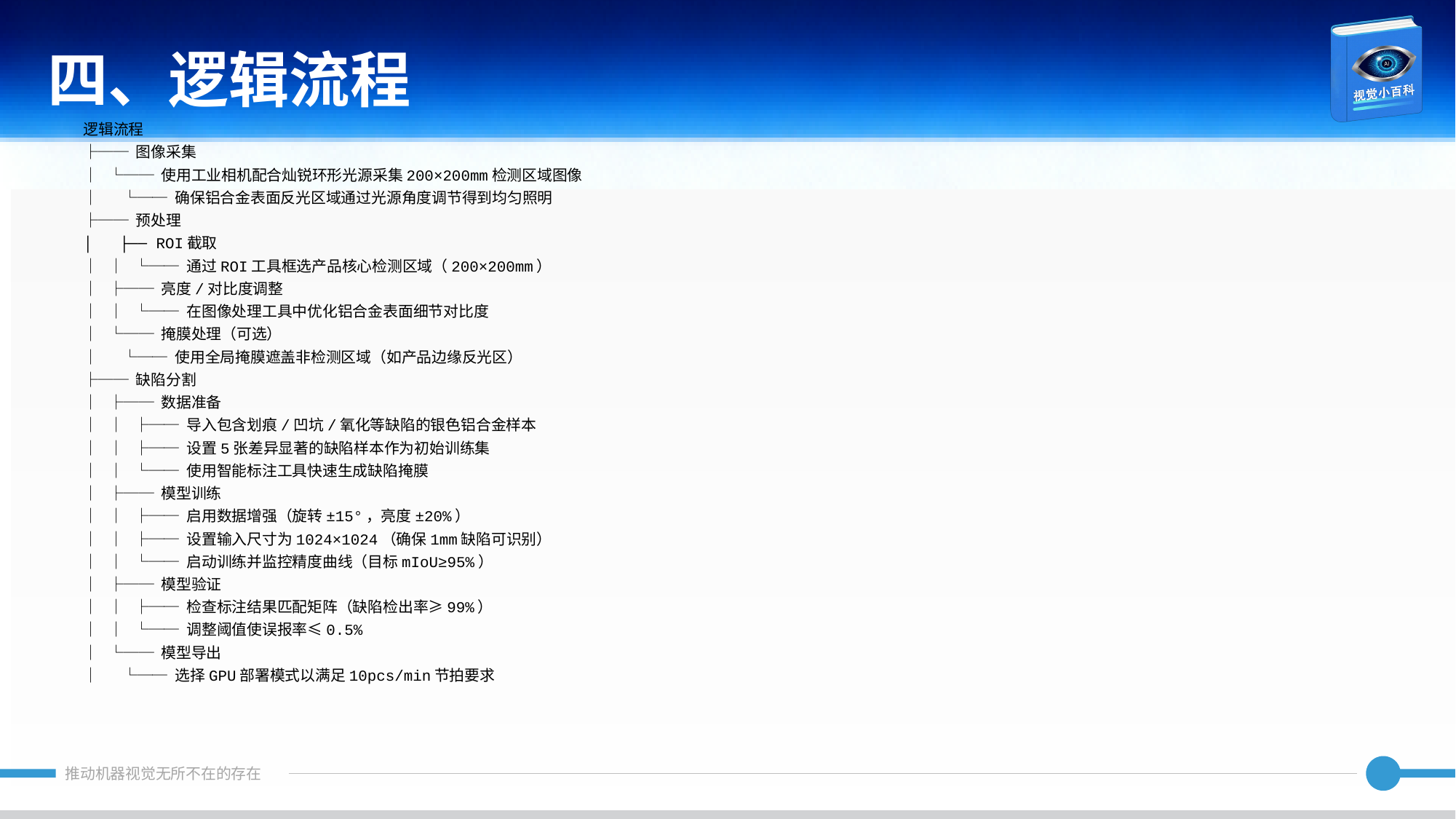

四、逻辑流程

逻辑流程
├── 图像采集
│   └── 使用工业相机配合灿锐环形光源采集200×200mm检测区域图像
│       └── 确保铝合金表面反光区域通过光源角度调节得到均匀照明
├── 预处理
│   ├── ROI截取
│   │   └── 通过ROI工具框选产品核心检测区域（200×200mm）
│   ├── 亮度/对比度调整
│   │   └── 在图像处理工具中优化铝合金表面细节对比度
│   └── 掩膜处理（可选）
│       └── 使用全局掩膜遮盖非检测区域（如产品边缘反光区）
├── 缺陷分割
│   ├── 数据准备
│   │   ├── 导入包含划痕/凹坑/氧化等缺陷的银色铝合金样本
│   │   ├── 设置5张差异显著的缺陷样本作为初始训练集
│   │   └── 使用智能标注工具快速生成缺陷掩膜
│   ├── 模型训练
│   │   ├── 启用数据增强（旋转±15°，亮度±20%）
│   │   ├── 设置输入尺寸为1024×1024（确保1mm缺陷可识别）
│   │   └── 启动训练并监控精度曲线（目标mIoU≥95%）
│   ├── 模型验证
│   │   ├── 检查标注结果匹配矩阵（缺陷检出率≥99%）
│   │   └── 调整阈值使误报率≤0.5%
│   └── 模型导出
│       └── 选择GPU部署模式以满足10pcs/min节拍要求
9